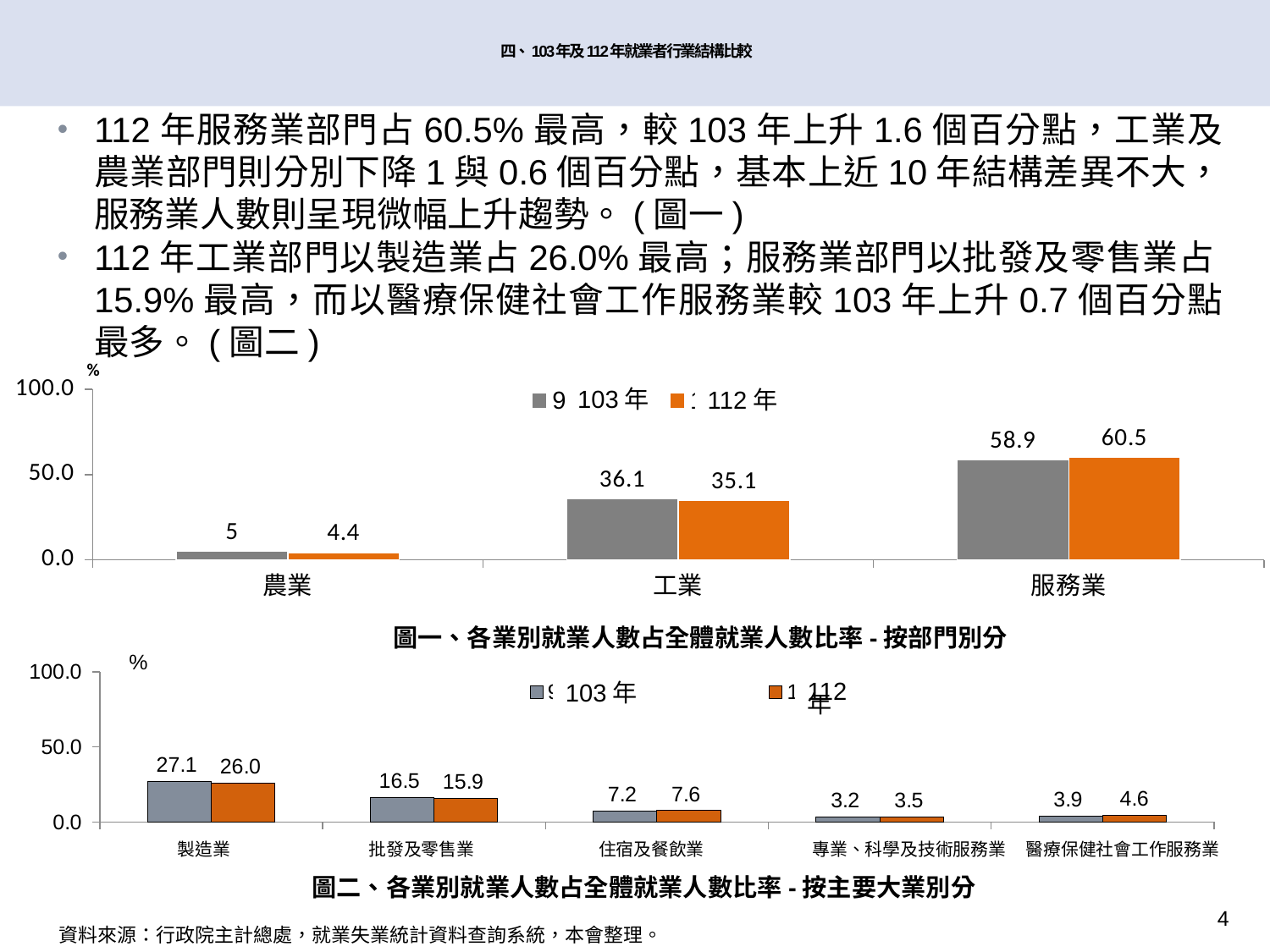

# 四、103年及112年就業者行業結構比較
112年服務業部門占60.5%最高，較103年上升1.6個百分點，工業及農業部門則分別下降1與0.6個百分點，基本上近10年結構差異不大，服務業人數則呈現微幅上升趨勢。(圖一)
112年工業部門以製造業占26.0%最高；服務業部門以批發及零售業占15.9%最高，而以醫療保健社會工作服務業較103年上升0.7個百分點最多。(圖二)

### Chart

| Category |  |  |
|---|---|---|
| 農業 | 5.0 | 4.4 |
| 工業 | 36.1 | 35.1 |
| 服務業 | 58.9 | 60.5 |
112年

103年
圖一、各業別就業人數占全體就業人數比率-按部門別分

### Chart

| Category |  |  |
|---|---|---|
| 0 | 27.14 | 26.04 |
| 0 | 16.47 | 15.88 |
| 0 | 7.15 | 7.61 |
| 0 | 3.19 | 3.5 |
| 0 | 3.9 | 4.59 |
112年

103年
製造業	                批發及零售業	          住宿及餐飲業	專業、科學及技術服務業     醫療保健社會工作服務業
圖二、各業別就業人數占全體就業人數比率-按主要大業別分
4
資料來源：行政院主計總處，就業失業統計資料查詢系統，本會整理。